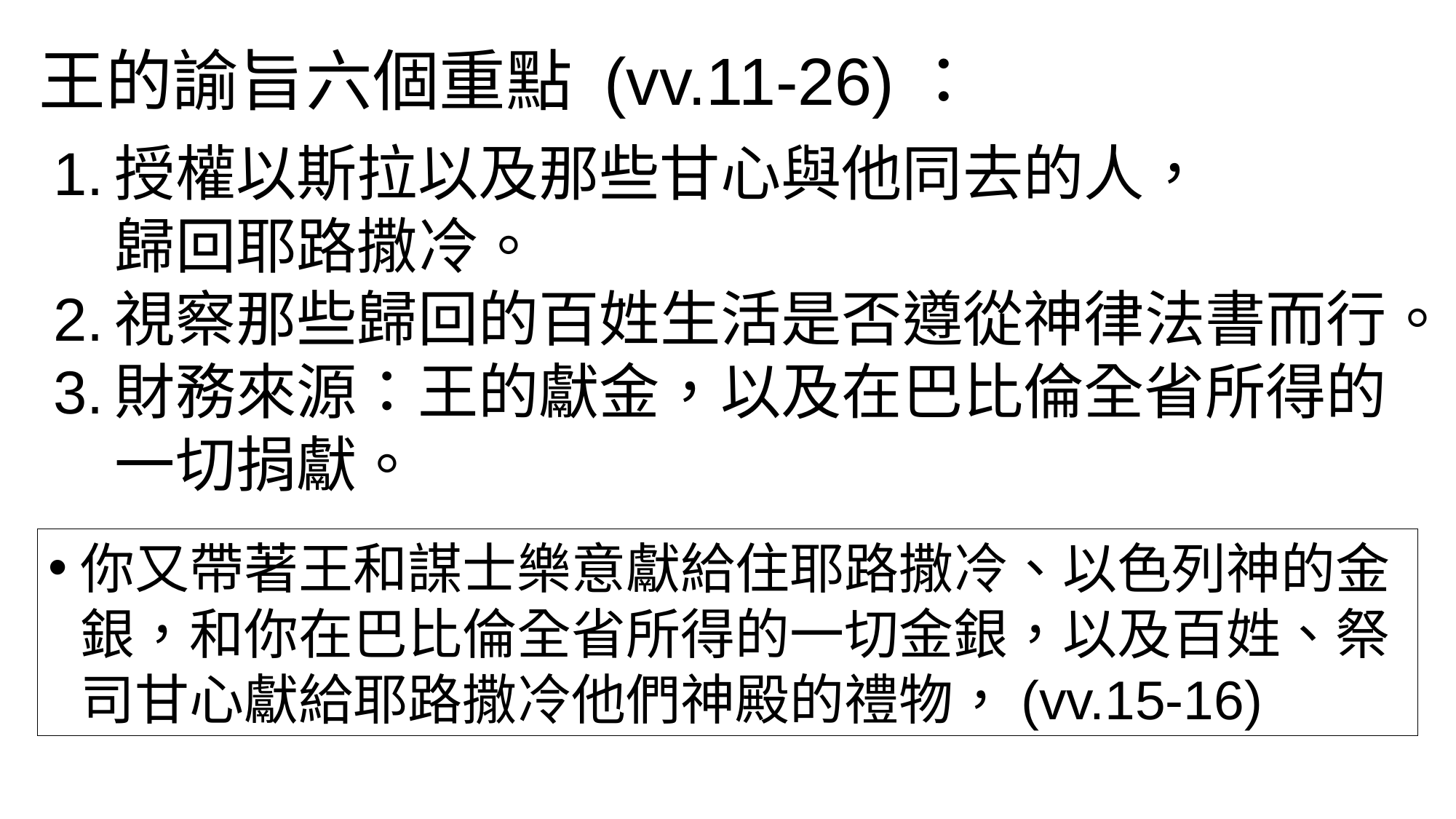

王的諭旨六個重點 (vv.11-26)：
授權以斯拉以及那些甘心與他同去的人，
歸回耶路撒冷。
視察那些歸回的百姓生活是否遵從神律法書而行。
財務來源：王的獻金，以及在巴比倫全省所得的一切捐獻。
你又帶著王和謀士樂意獻給住耶路撒冷、以色列神的金銀，和你在巴比倫全省所得的一切金銀，以及百姓、祭司甘心獻給耶路撒冷他們神殿的禮物，(vv.15-16)